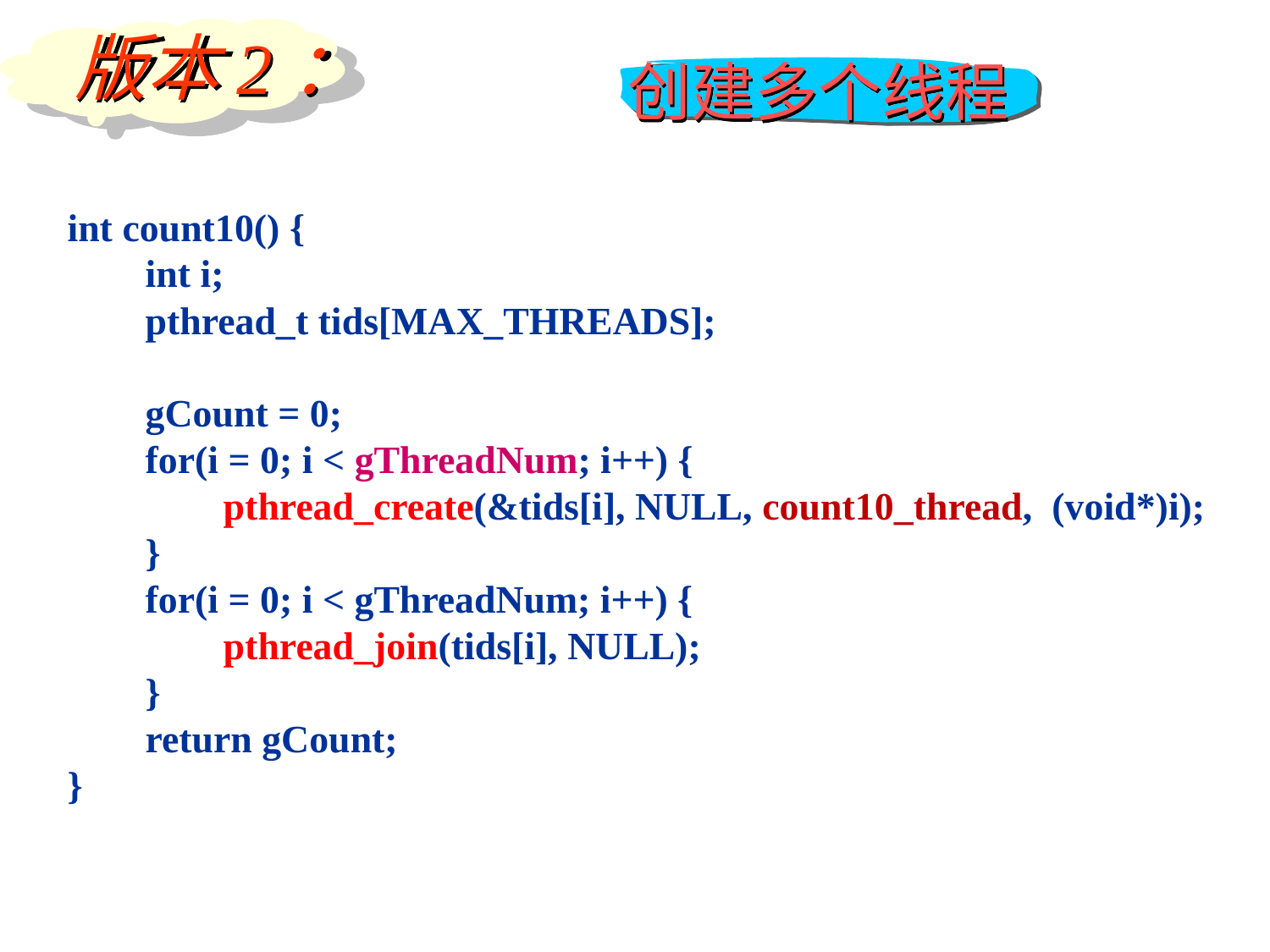

版本2：

创建多个线程

int count10() {
        int i;
        pthread_t tids[MAX_THREADS];

        gCount = 0;
        for(i = 0; i < gThreadNum; i++) {
                pthread_create(&tids[i], NULL, count10_thread,  (void*)i);
        }
        for(i = 0; i < gThreadNum; i++) {
                pthread_join(tids[i], NULL);
        }
        return gCount;
}